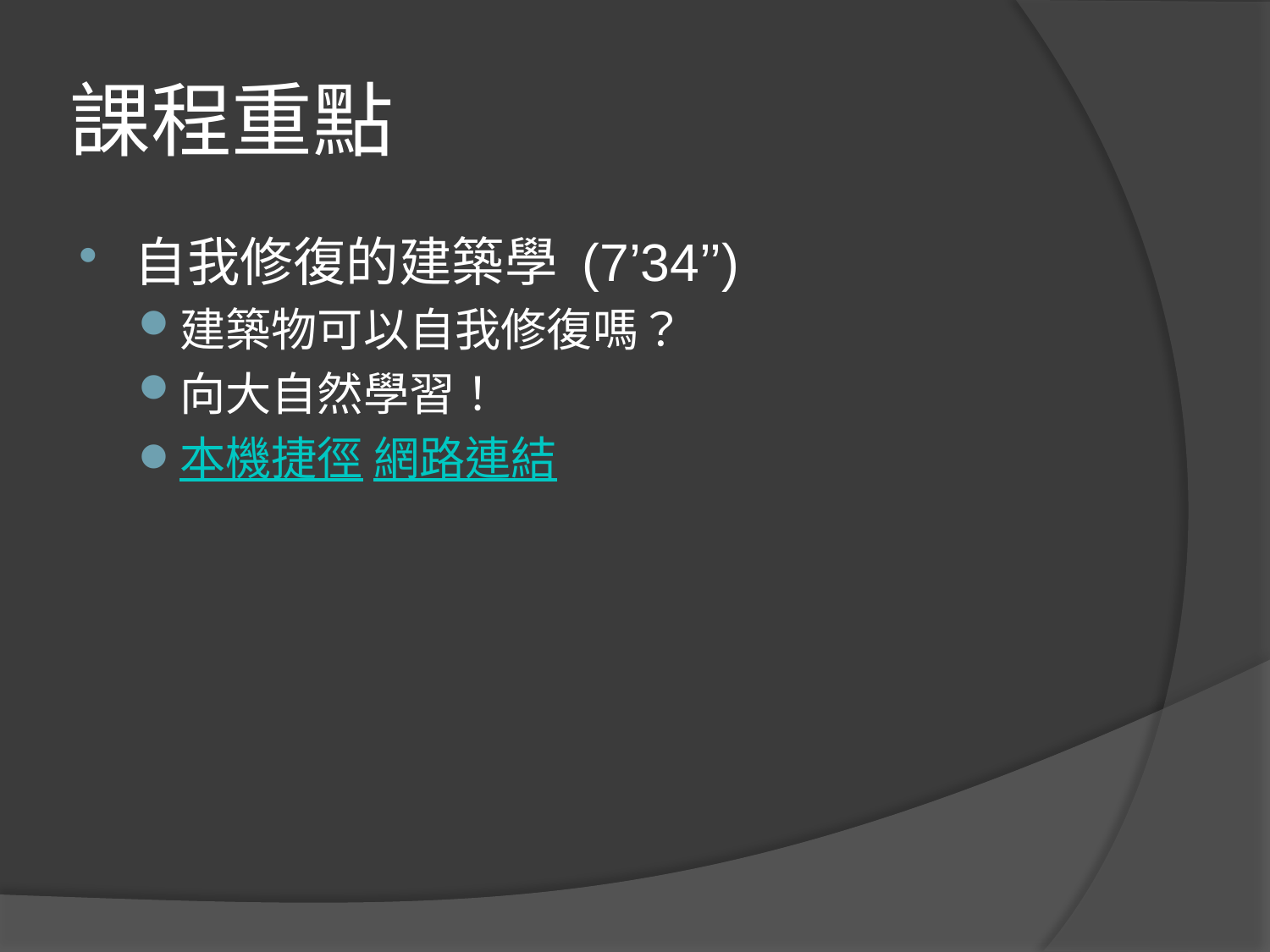

# 課程重點
自我修復的建築學 (7’34’’)
建築物可以自我修復嗎？
向大自然學習！
本機捷徑 網路連結